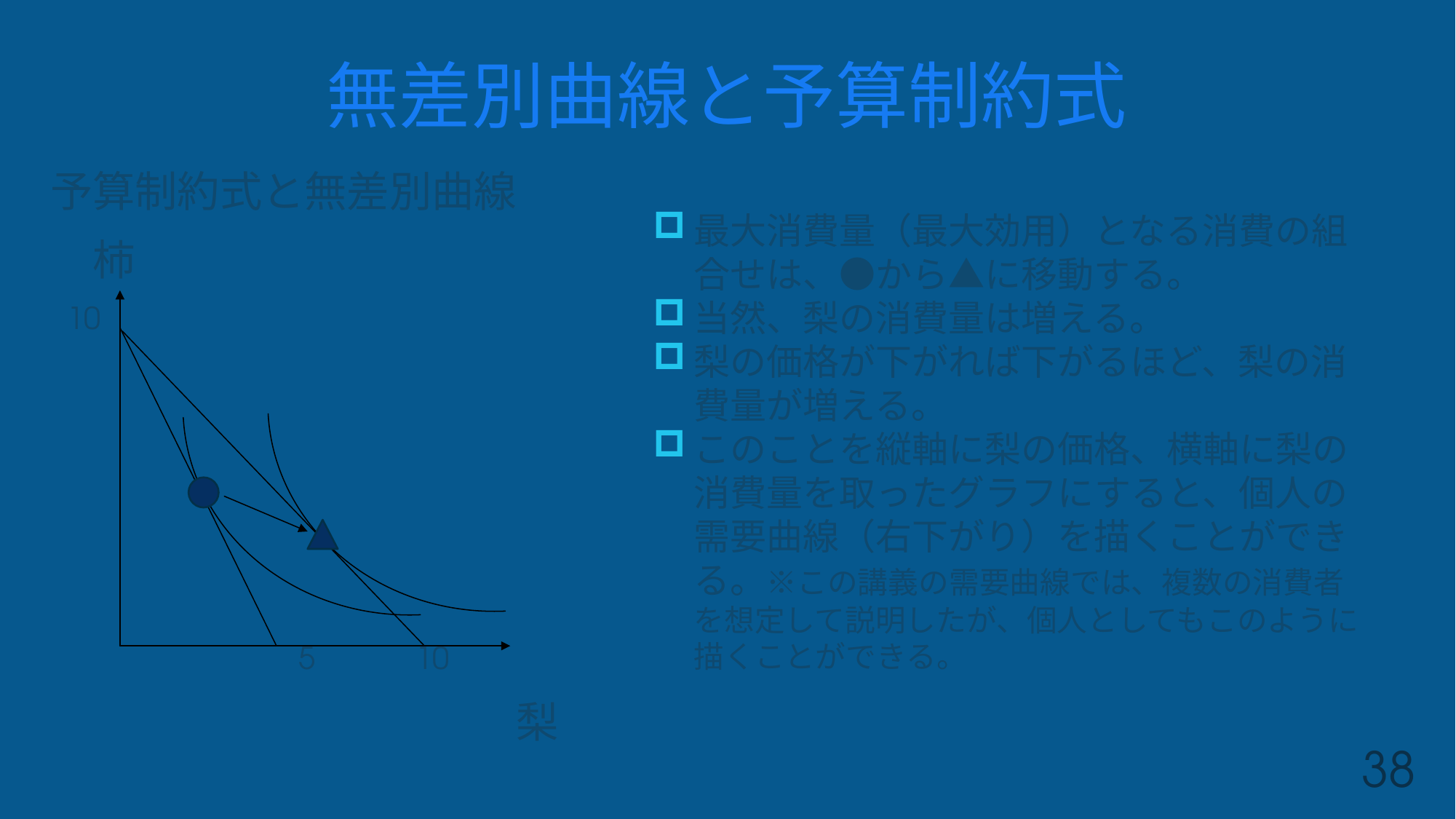

# 無差別曲線と予算制約式
予算制約式と無差別曲線
　柿
  10

                     5            10
　　　　　　　　　　　梨

最大消費量（最大効用）となる消費の組合せは、●から▲に移動する。
当然、梨の消費量は増える。
梨の価格が下がれば下がるほど、梨の消費量が増える。
このことを縦軸に梨の価格、横軸に梨の消費量を取ったグラフにすると、個人の需要曲線（右下がり）を描くことができる。※この講義の需要曲線では、複数の消費者を想定して説明したが、個人としてもこのように描くことができる。
38